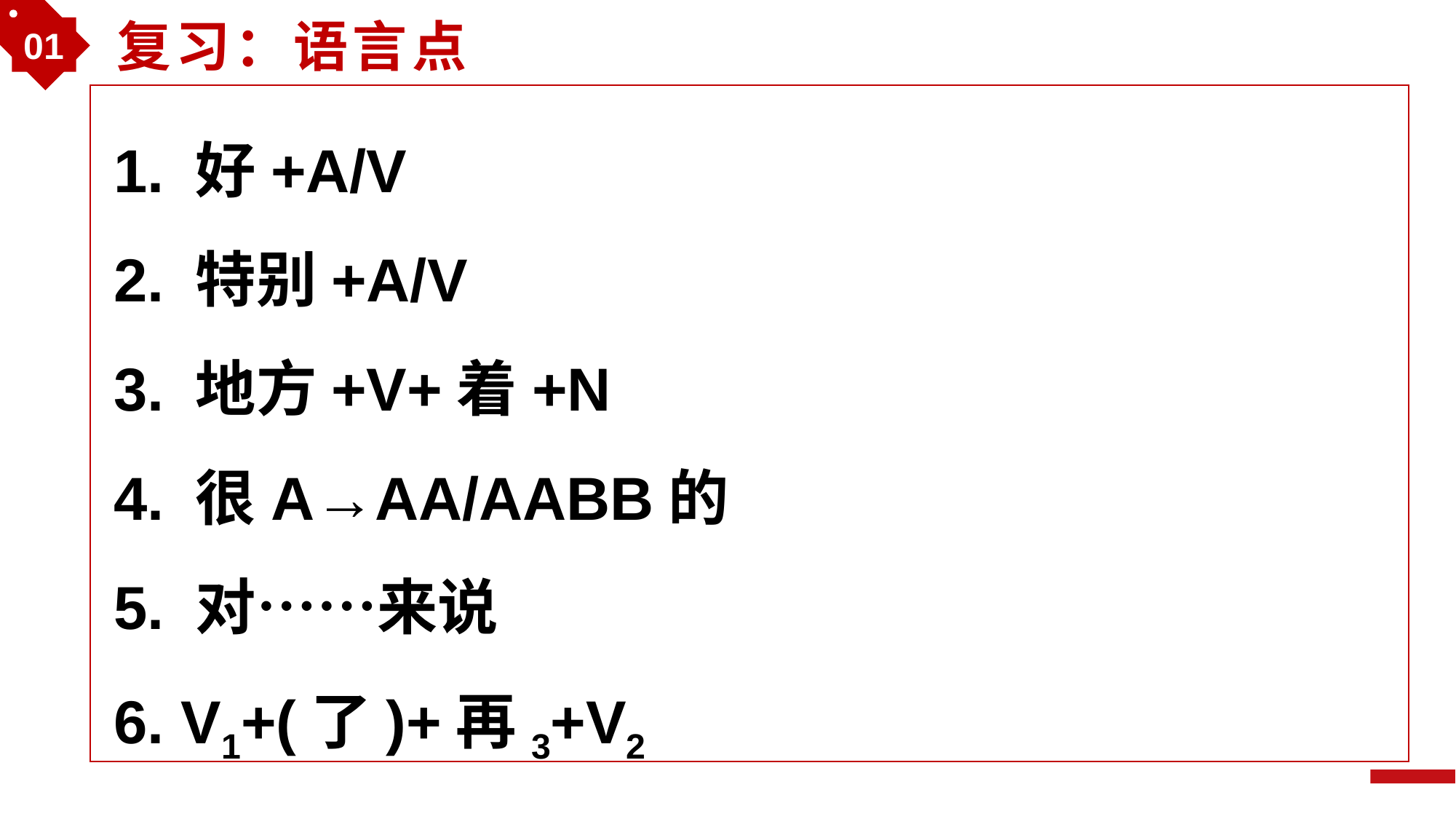

01
复习：语言点
好

1. 好+A/V
2. 特别+A/V
3. 地方+V+着+N
4. 很A→AA/AABB的
5. 对……来说
6. V1+(了)+再3+V2